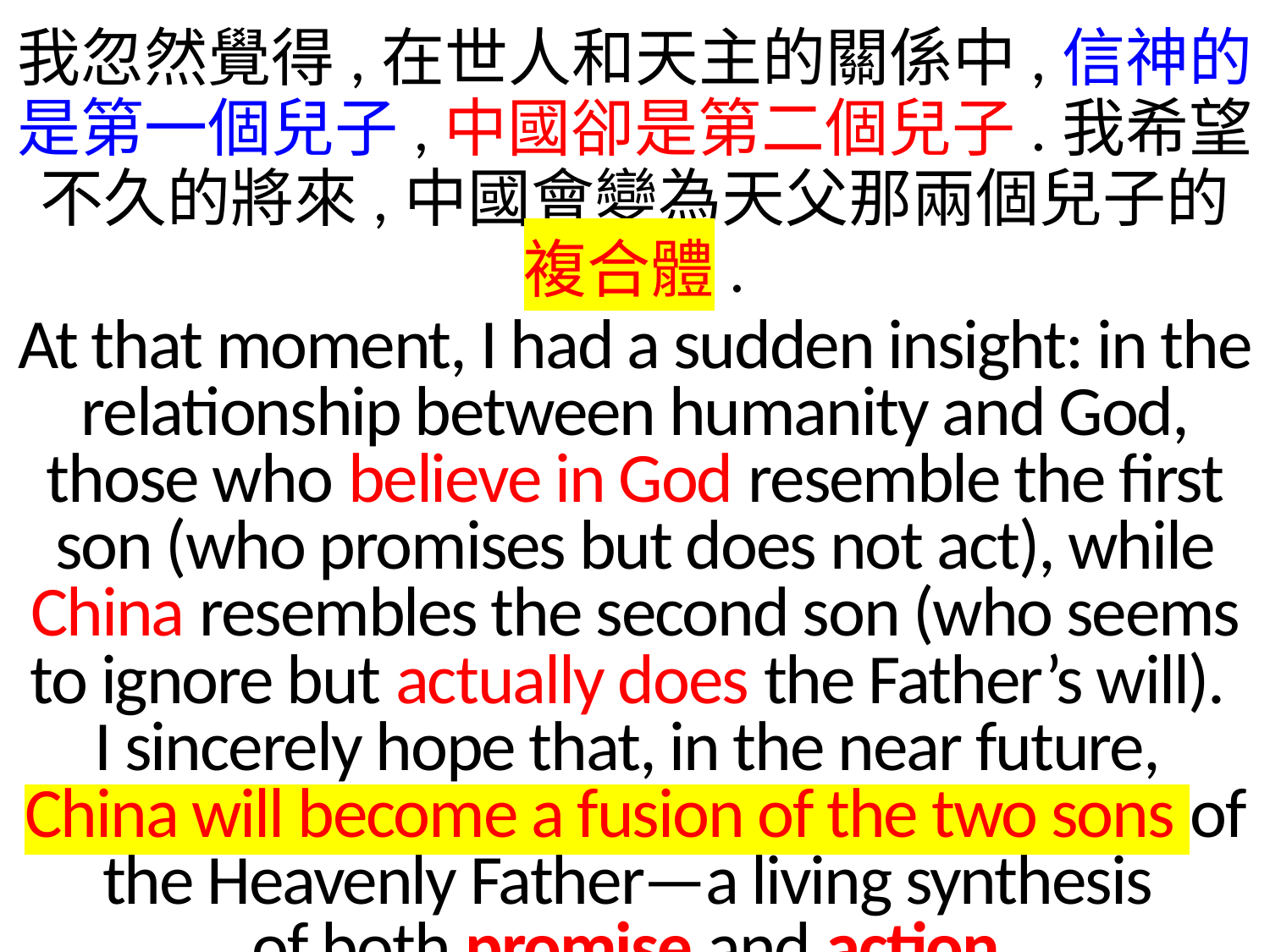

我忽然覺得,在世人和天主的關係中,信神的是第一個兒子,中國卻是第二個兒子.我希望不久的將來,中國會變為天父那兩個兒子的複合體.
At that moment, I had a sudden insight: in the relationship between humanity and God, those who believe in God resemble the first son (who promises but does not act), while China resembles the second son (who seems to ignore but actually does the Father’s will).
I sincerely hope that, in the near future,
China will become a fusion of the two sons of the Heavenly Father—a living synthesis
of both promise and action.